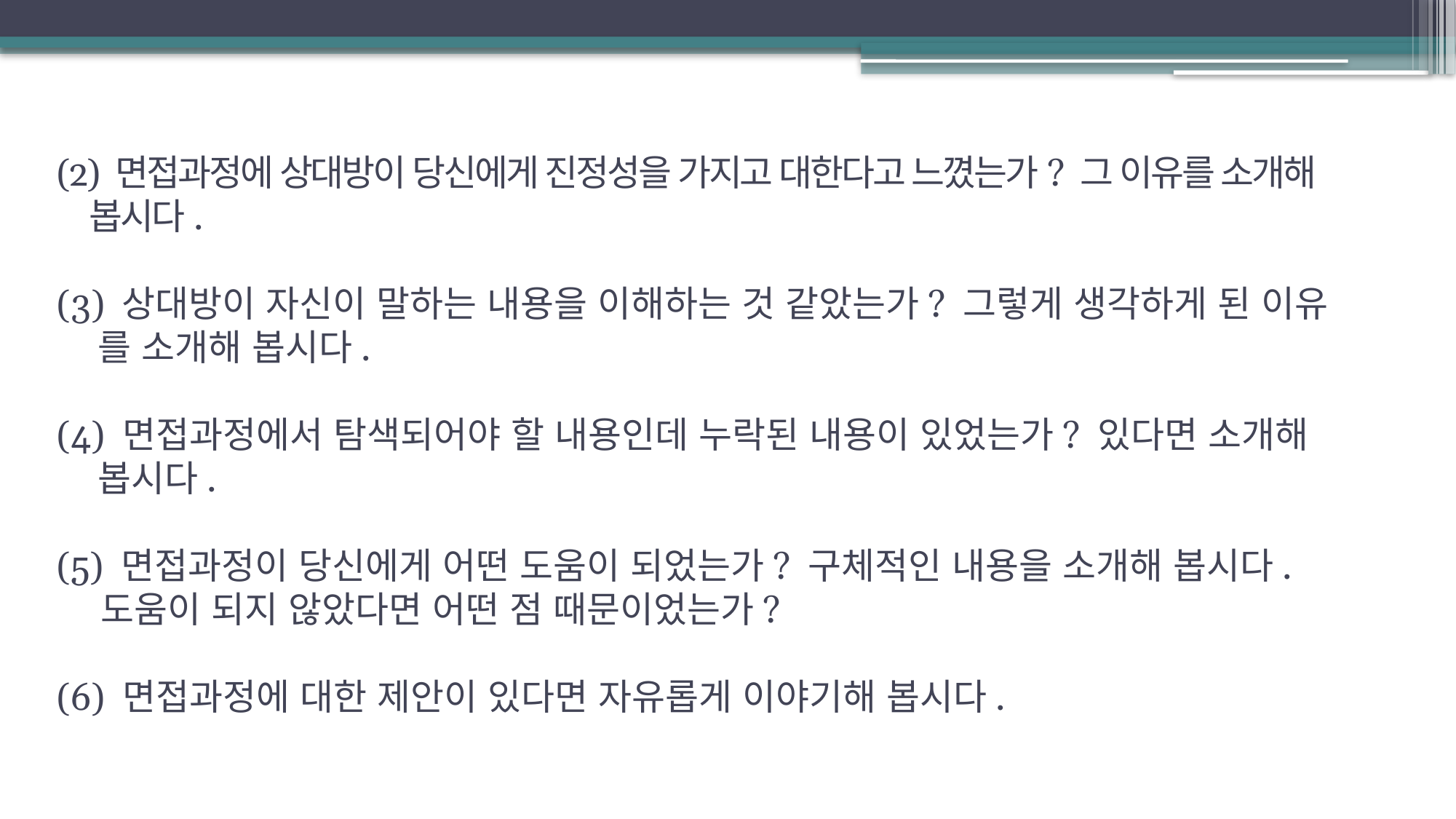

# (2) 면접과정에 상대방이 당신에게 진정성을 가지고 대한다고 느꼈는가? 그 이유를 소개해 봅시다. (3) 상대방이 자신이 말하는 내용을 이해하는 것 같았는가? 그렇게 생각하게 된 이유 를 소개해 봅시다. (4) 면접과정에서 탐색되어야 할 내용인데 누락된 내용이 있었는가? 있다면 소개해 봅시다. (5) 면접과정이 당신에게 어떤 도움이 되었는가? 구체적인 내용을 소개해 봅시다. 도움이 되지 않았다면 어떤 점 때문이었는가? (6) 면접과정에 대한 제안이 있다면 자유롭게 이야기해 봅시다.